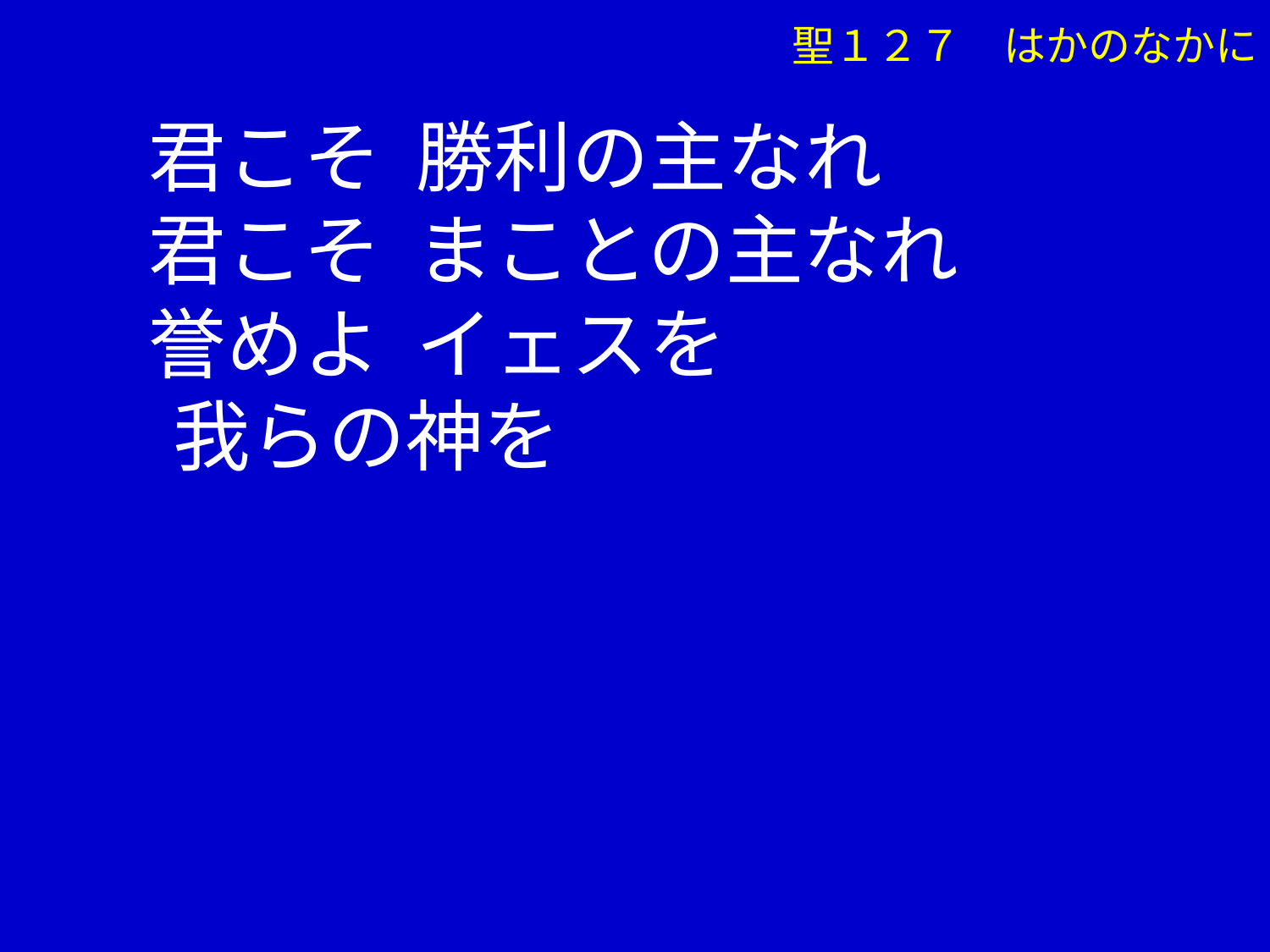

聖１２７　はかのなかに
   君こそ  勝利の主なれ
   君こそ  まことの主なれ
   誉めよ  イェスを
　 我らの神を